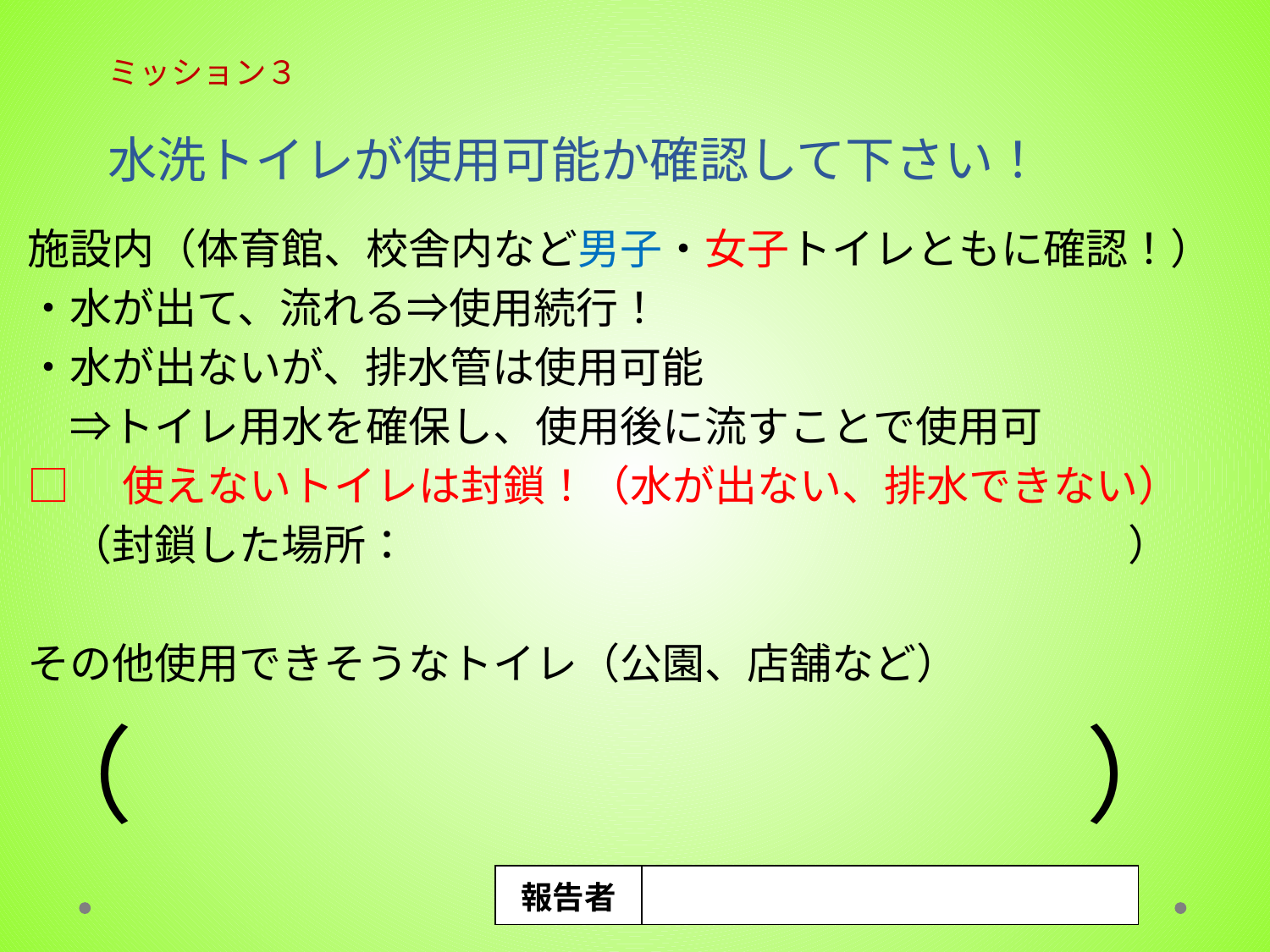

# ミッション３ 水洗トイレが使用可能か確認して下さい！
施設内（体育館、校舎内など男子・女子トイレともに確認！）
・水が出て、流れる⇒使用続行！
・水が出ないが、排水管は使用可能
　⇒トイレ用水を確保し、使用後に流すことで使用可
□　使えないトイレは封鎖！（水が出ない、排水できない）
　（封鎖した場所：　　　　　　　　　　　　　　　　　）

その他使用できそうなトイレ（公園、店舗など）
（　　　　　　　　　）

| 報告者 |  |
| --- | --- |